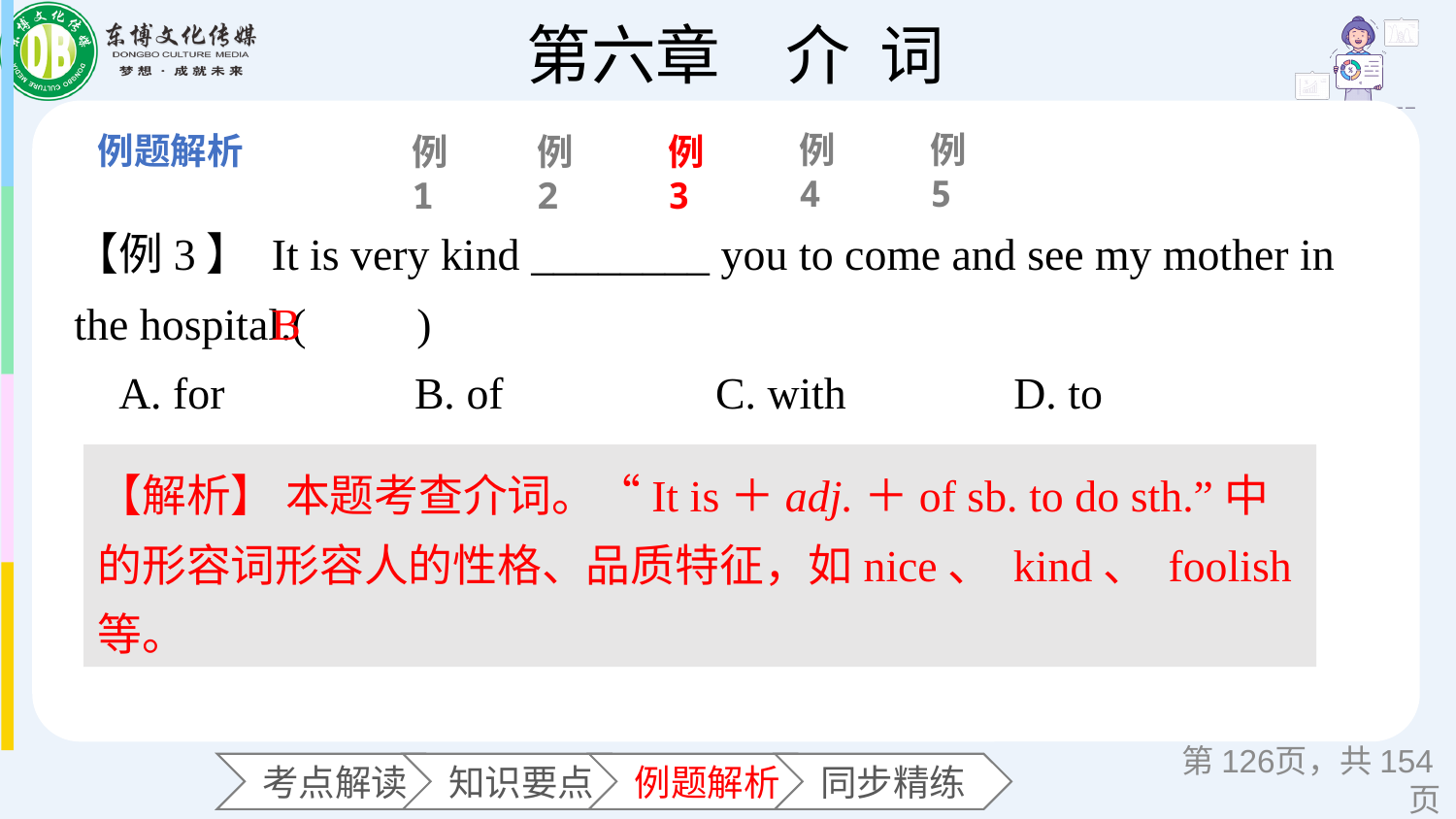

例4
例5
例1
例2
例3
【例3】 It is very kind ________ you to come and see my mother in the hospital.(　　)
    A. for                 B. of                   C. with               D. to
B
【解析】 本题考查介词。“It is＋adj.＋of sb. to do sth.”中的形容词形容人的性格、品质特征，如nice、 kind、 foolish等。
第126页，共154页